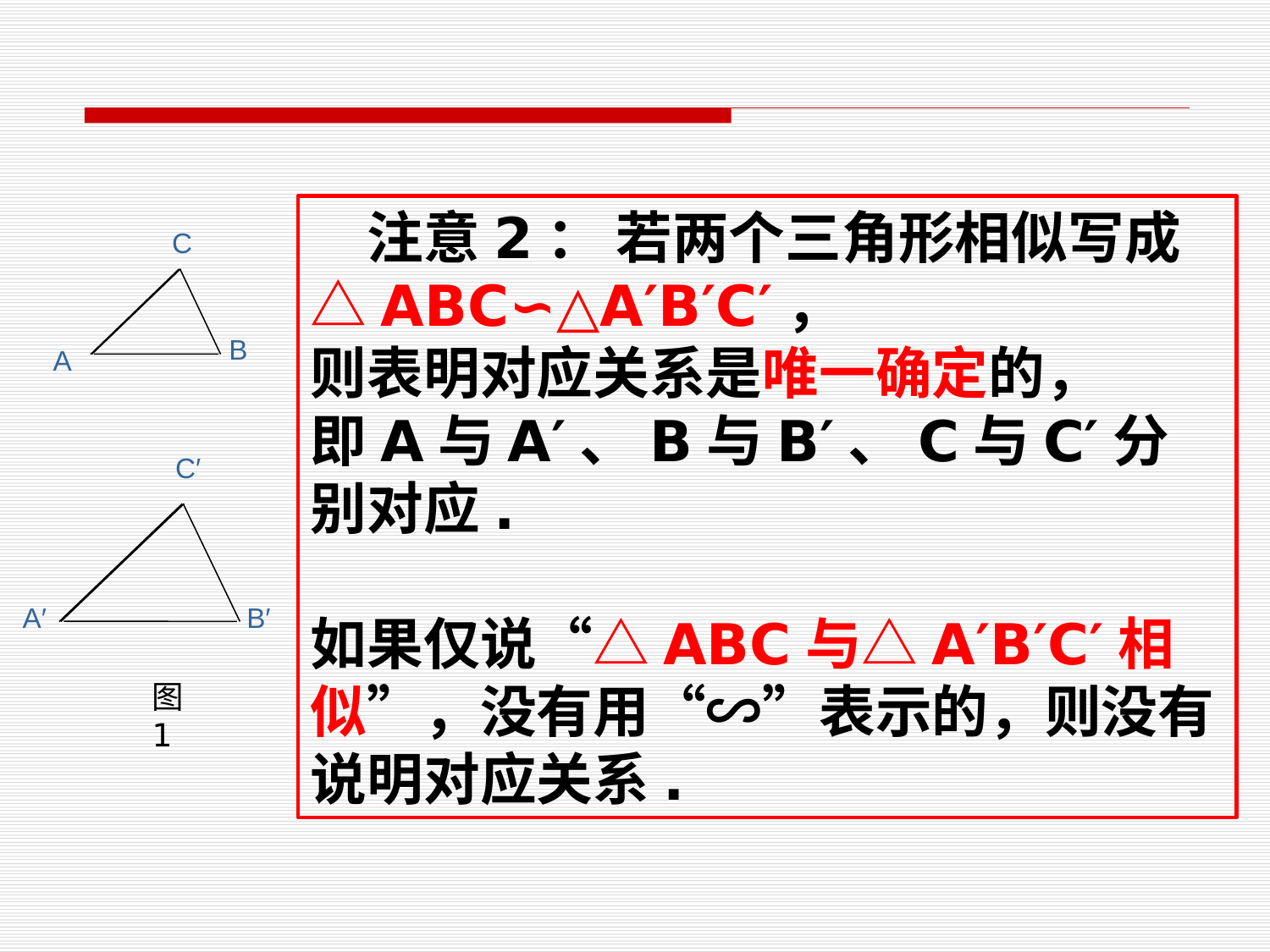

注意2： 若两个三角形相似写成△ABC∽△A′B′C′，
则表明对应关系是唯一确定的，
即A与A′、B与B′、C与C′分别对应.

如果仅说“△ABC与△A′B′C′相似”，没有用“∽”表示的，则没有说明对应关系.
C

B
A

C′

A′
B′

图1